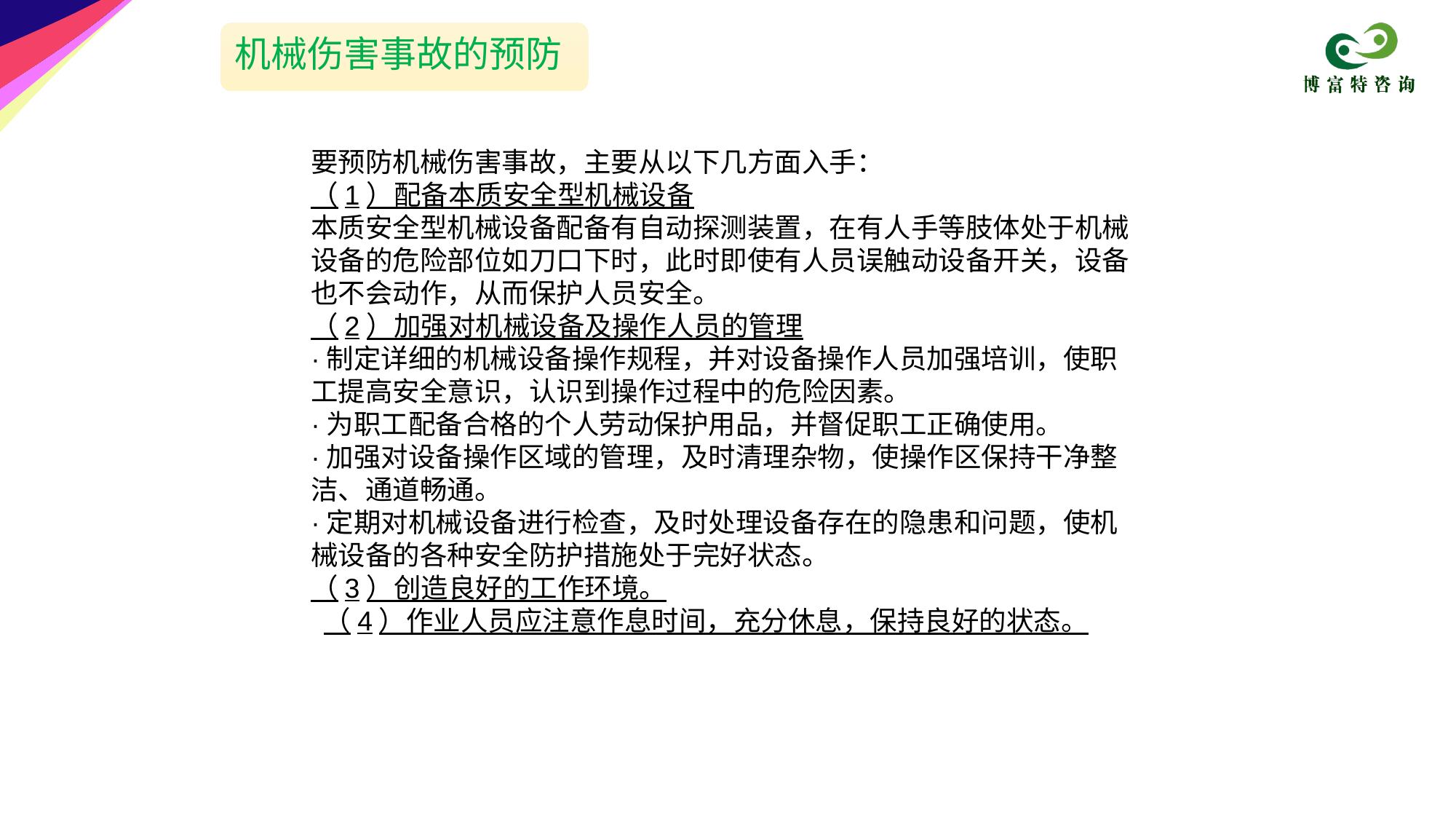

机械伤害事故的预防
要预防机械伤害事故，主要从以下几方面入手：
（1）配备本质安全型机械设备
本质安全型机械设备配备有自动探测装置，在有人手等肢体处于机械设备的危险部位如刀口下时，此时即使有人员误触动设备开关，设备也不会动作，从而保护人员安全。
（2）加强对机械设备及操作人员的管理
·制定详细的机械设备操作规程，并对设备操作人员加强培训，使职工提高安全意识，认识到操作过程中的危险因素。
·为职工配备合格的个人劳动保护用品，并督促职工正确使用。
·加强对设备操作区域的管理，及时清理杂物，使操作区保持干净整洁、通道畅通。
·定期对机械设备进行检查，及时处理设备存在的隐患和问题，使机械设备的各种安全防护措施处于完好状态。
（3）创造良好的工作环境。
 （4）作业人员应注意作息时间，充分休息，保持良好的状态。